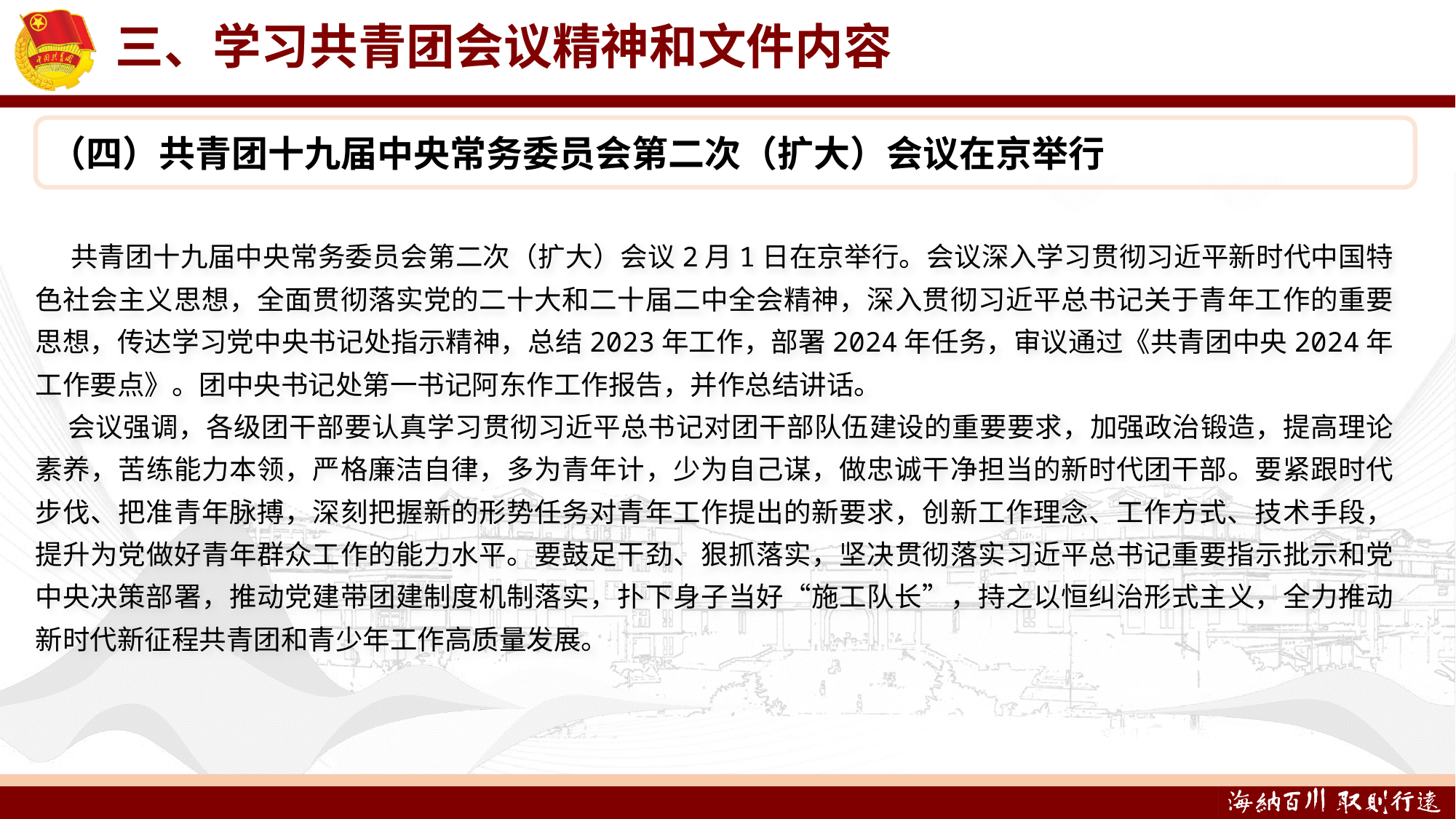

三、学习共青团会议精神和文件内容
（四）共青团十九届中央常务委员会第二次（扩大）会议在京举行
    共青团十九届中央常务委员会第二次（扩大）会议2月1日在京举行。会议深入学习贯彻习近平新时代中国特色社会主义思想，全面贯彻落实党的二十大和二十届二中全会精神，深入贯彻习近平总书记关于青年工作的重要思想，传达学习党中央书记处指示精神，总结2023年工作，部署2024年任务，审议通过《共青团中央2024年工作要点》。团中央书记处第一书记阿东作工作报告，并作总结讲话。
    会议强调，各级团干部要认真学习贯彻习近平总书记对团干部队伍建设的重要要求，加强政治锻造，提高理论素养，苦练能力本领，严格廉洁自律，多为青年计，少为自己谋，做忠诚干净担当的新时代团干部。要紧跟时代步伐、把准青年脉搏，深刻把握新的形势任务对青年工作提出的新要求，创新工作理念、工作方式、技术手段，提升为党做好青年群众工作的能力水平。要鼓足干劲、狠抓落实，坚决贯彻落实习近平总书记重要指示批示和党中央决策部署，推动党建带团建制度机制落实，扑下身子当好“施工队长”，持之以恒纠治形式主义，全力推动新时代新征程共青团和青少年工作高质量发展。